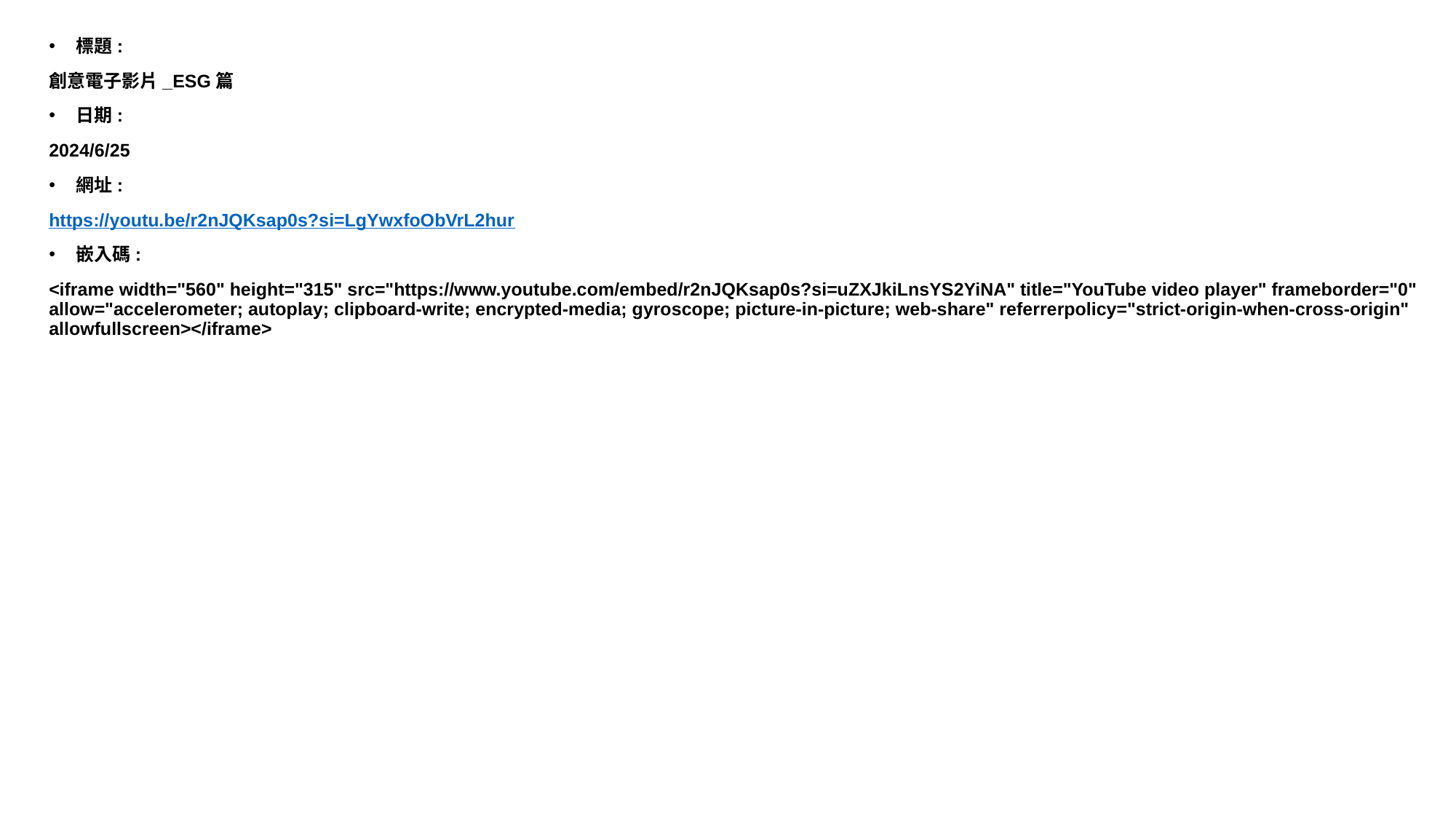

標題:
創意電子影片_ESG篇
日期:
2024/6/25
網址:
https://youtu.be/r2nJQKsap0s?si=LgYwxfoObVrL2hur
嵌入碼:
<iframe width="560" height="315" src="https://www.youtube.com/embed/r2nJQKsap0s?si=uZXJkiLnsYS2YiNA" title="YouTube video player" frameborder="0" allow="accelerometer; autoplay; clipboard-write; encrypted-media; gyroscope; picture-in-picture; web-share" referrerpolicy="strict-origin-when-cross-origin" allowfullscreen></iframe>